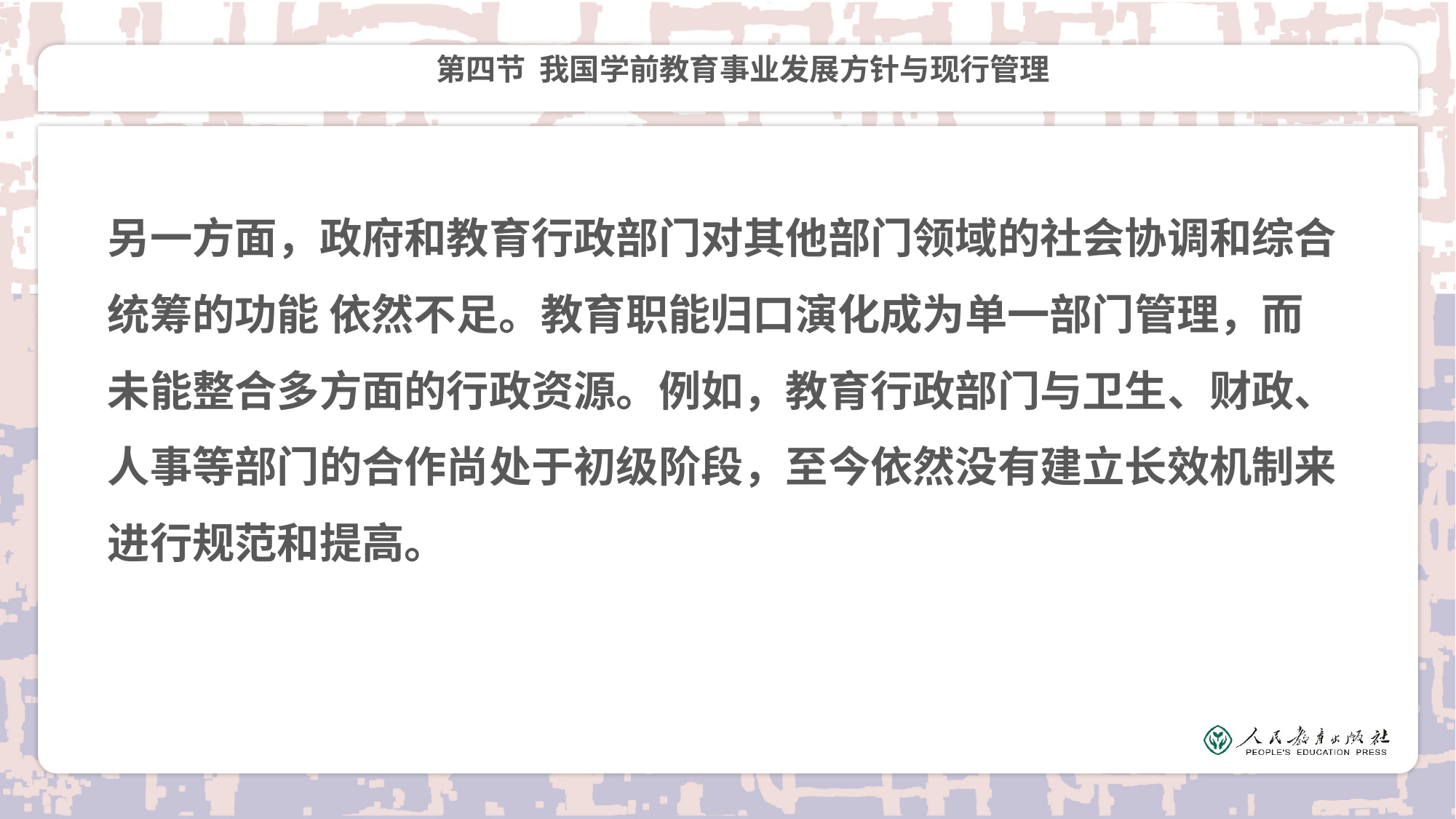

# 第四节  我国学前教育事业发展方针与现行管理
另一方面，政府和教育行政部门对其他部门领域的社会协调和综合统筹的功能 依然不足。教育职能归口演化成为单一部门管理，而未能整合多方面的行政资源。例如，教育行政部门与卫生、财政、人事等部门的合作尚处于初级阶段，至今依然没有建立长效机制来进行规范和提高。